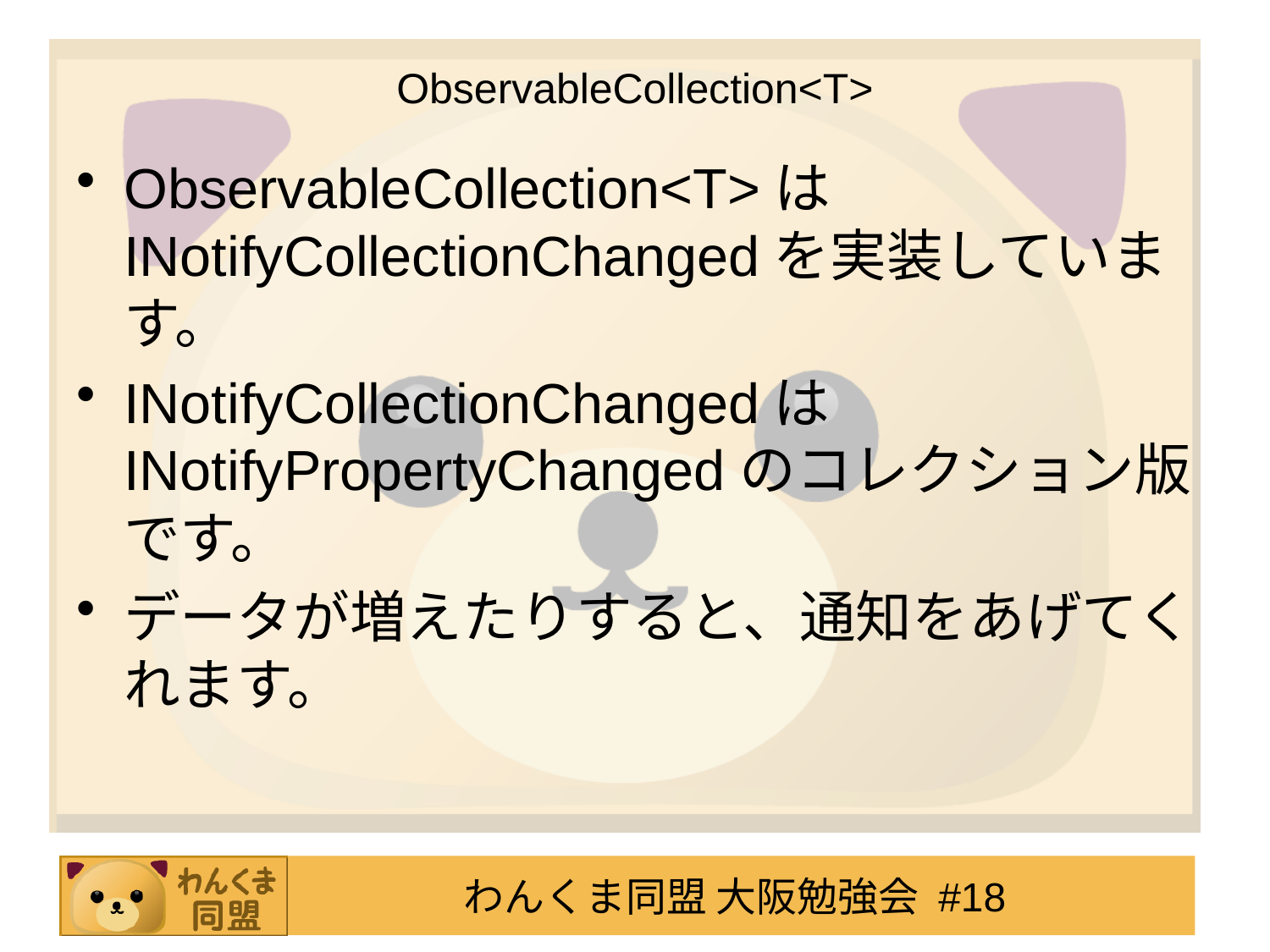

# ObservableCollection<T>
ObservableCollection<T>はINotifyCollectionChangedを実装しています。
INotifyCollectionChangedはINotifyPropertyChangedのコレクション版です。
データが増えたりすると、通知をあげてくれます。